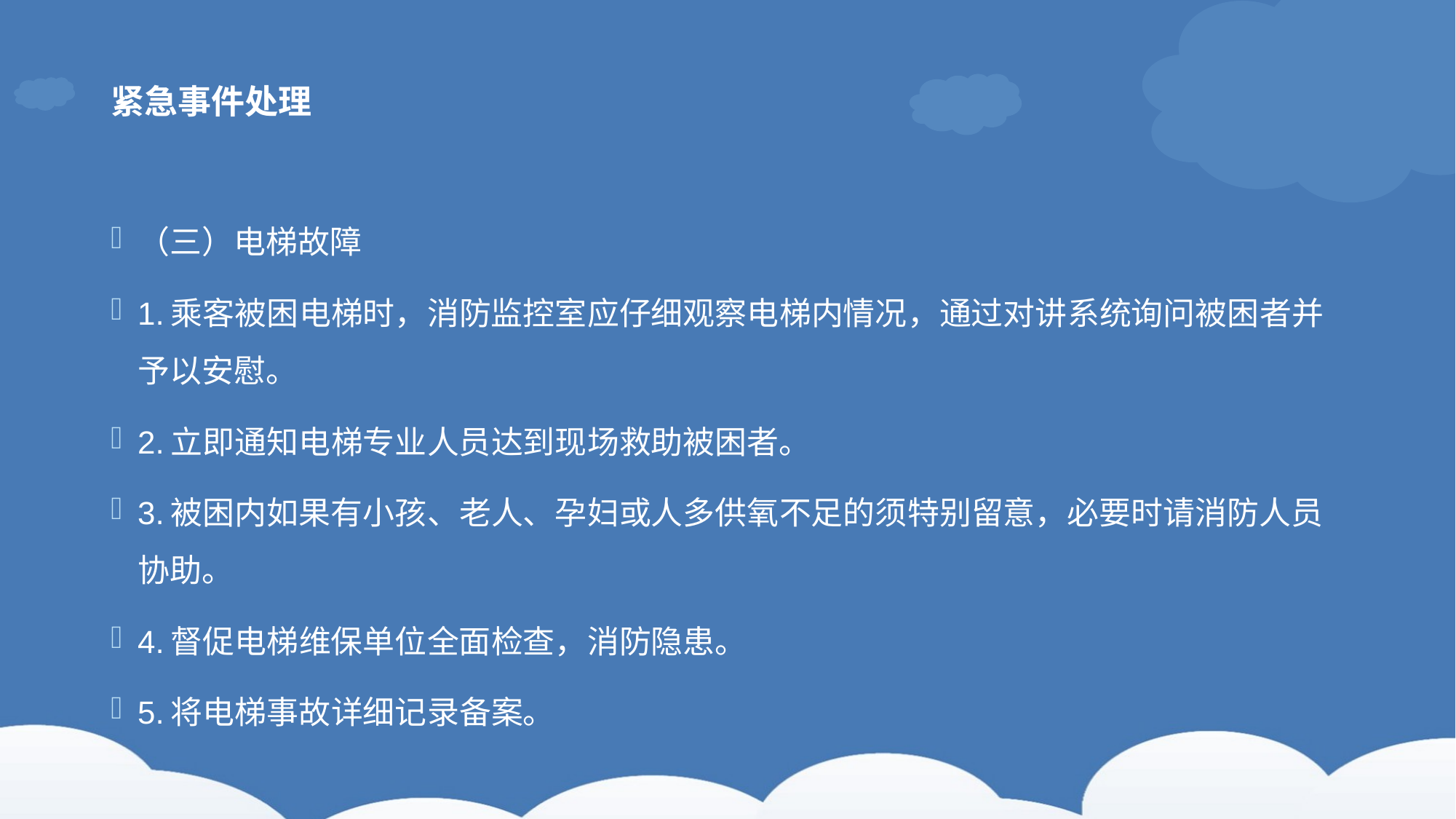

# 紧急事件处理
（三）电梯故障
1.乘客被困电梯时，消防监控室应仔细观察电梯内情况，通过对讲系统询问被困者并予以安慰。
2.立即通知电梯专业人员达到现场救助被困者。
3.被困内如果有小孩、老人、孕妇或人多供氧不足的须特别留意，必要时请消防人员协助。
4.督促电梯维保单位全面检查，消防隐患。
5.将电梯事故详细记录备案。